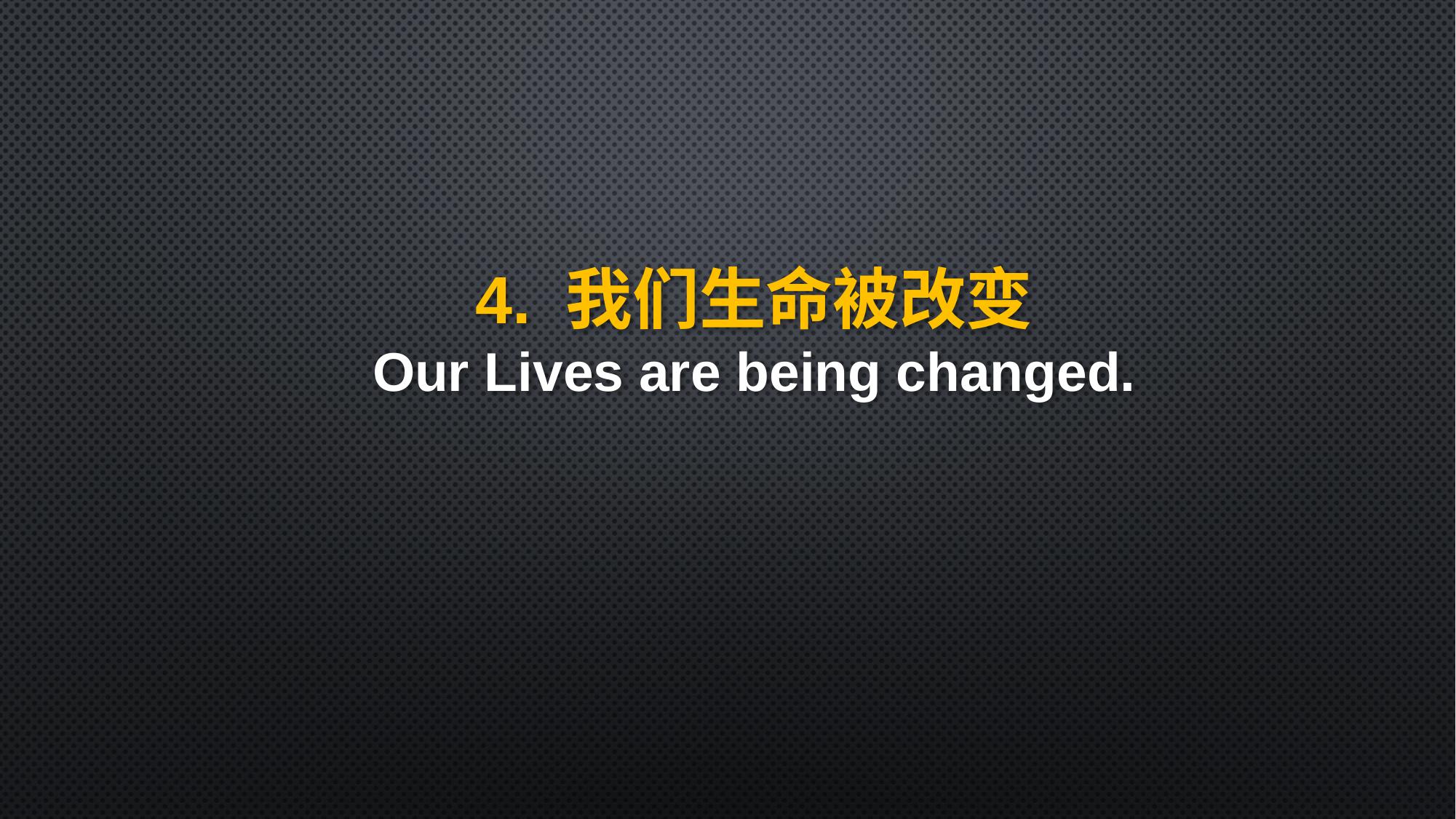

4. 我们生命被改变
Our Lives are being changed.